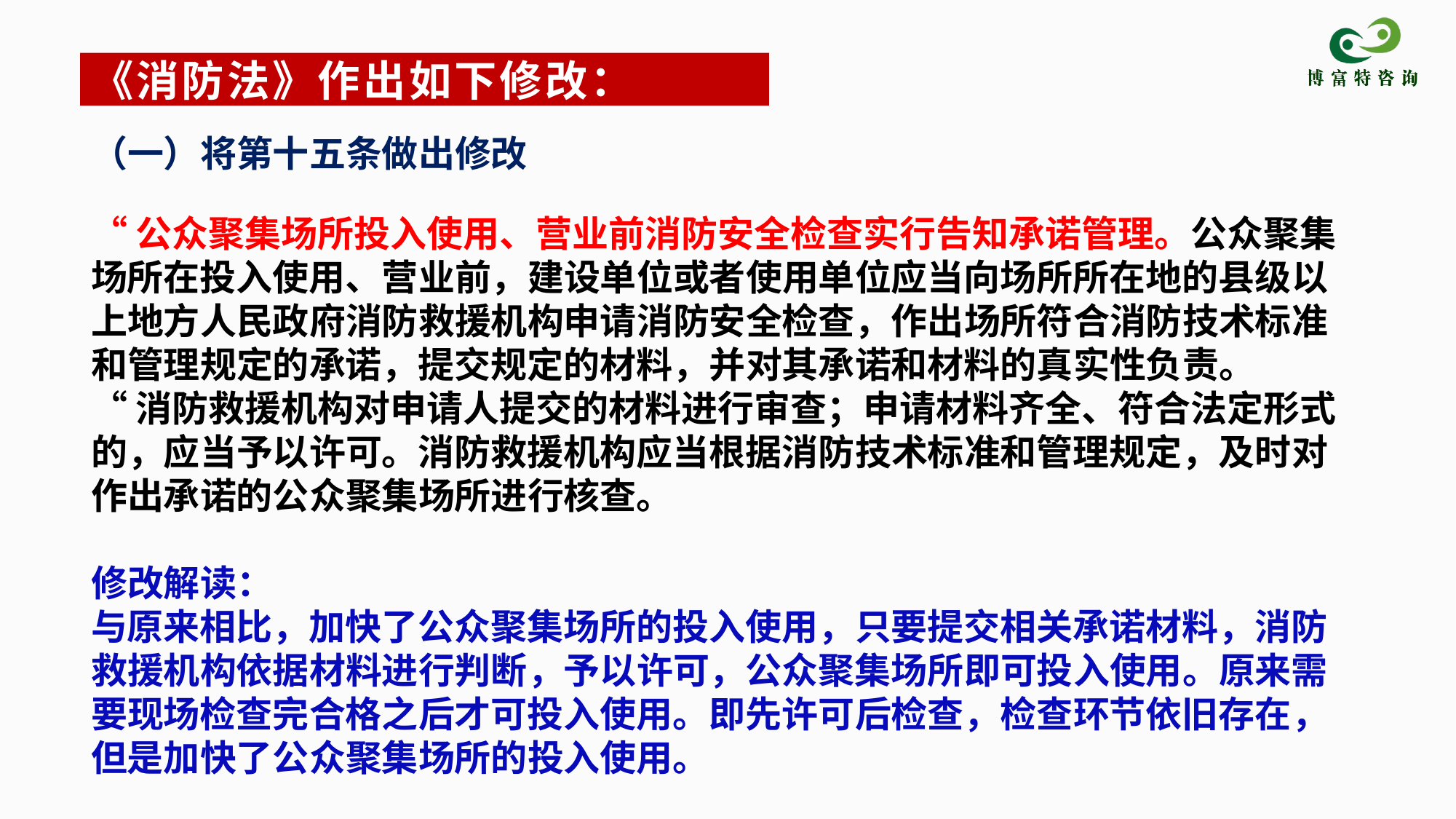

# 《消防法》作出如下修改：
（一）将第十五条做出修改

“公众聚集场所投入使用、营业前消防安全检查实行告知承诺管理。公众聚集场所在投入使用、营业前，建设单位或者使用单位应当向场所所在地的县级以上地方人民政府消防救援机构申请消防安全检查，作出场所符合消防技术标准和管理规定的承诺，提交规定的材料，并对其承诺和材料的真实性负责。
“消防救援机构对申请人提交的材料进行审查；申请材料齐全、符合法定形式的，应当予以许可。消防救援机构应当根据消防技术标准和管理规定，及时对作出承诺的公众聚集场所进行核查。

修改解读：
与原来相比，加快了公众聚集场所的投入使用，只要提交相关承诺材料，消防救援机构依据材料进行判断，予以许可，公众聚集场所即可投入使用。原来需要现场检查完合格之后才可投入使用。即先许可后检查，检查环节依旧存在，但是加快了公众聚集场所的投入使用。